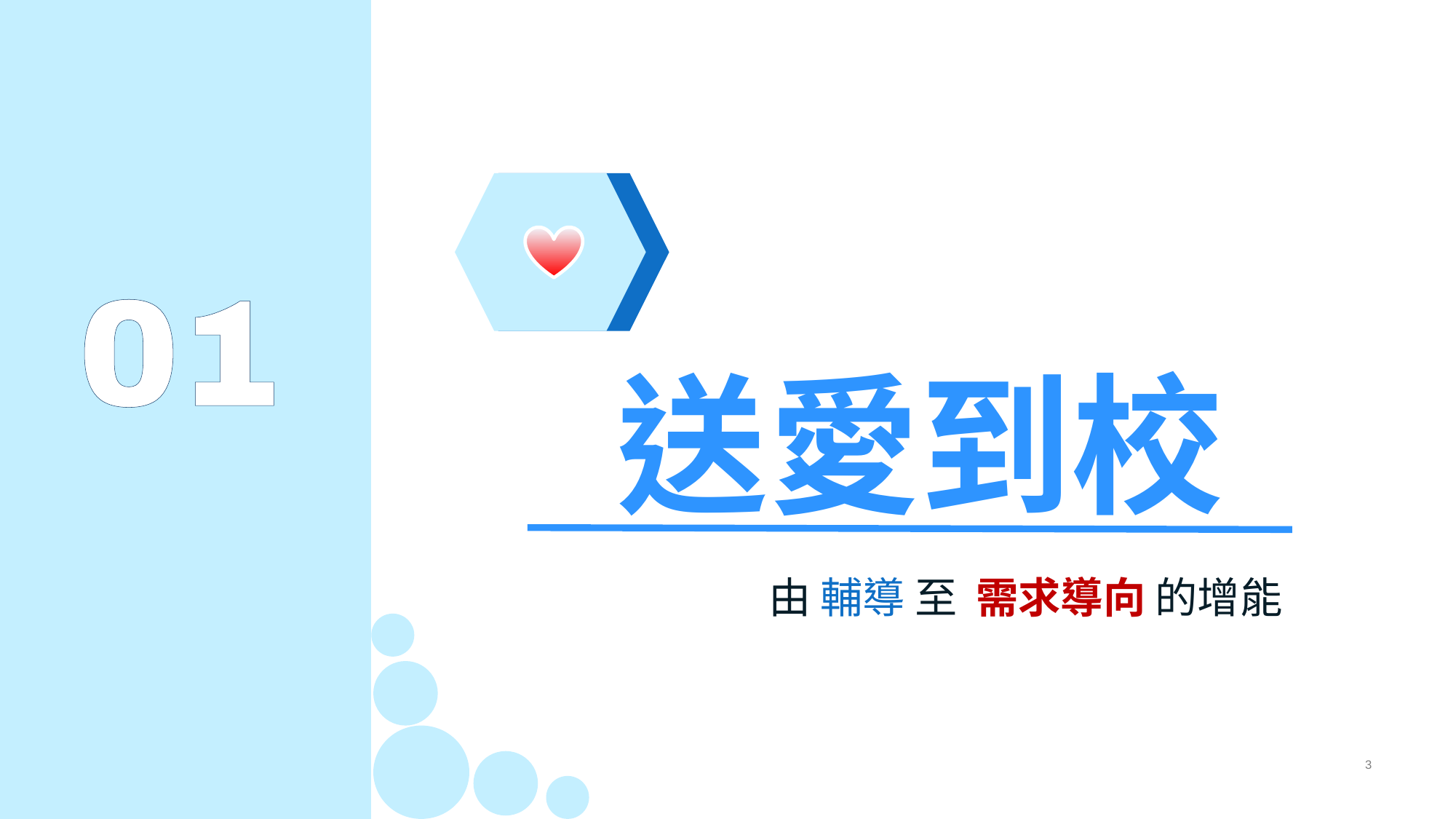

01

送愛到校
由 輔導 至  需求導向 的增能

3